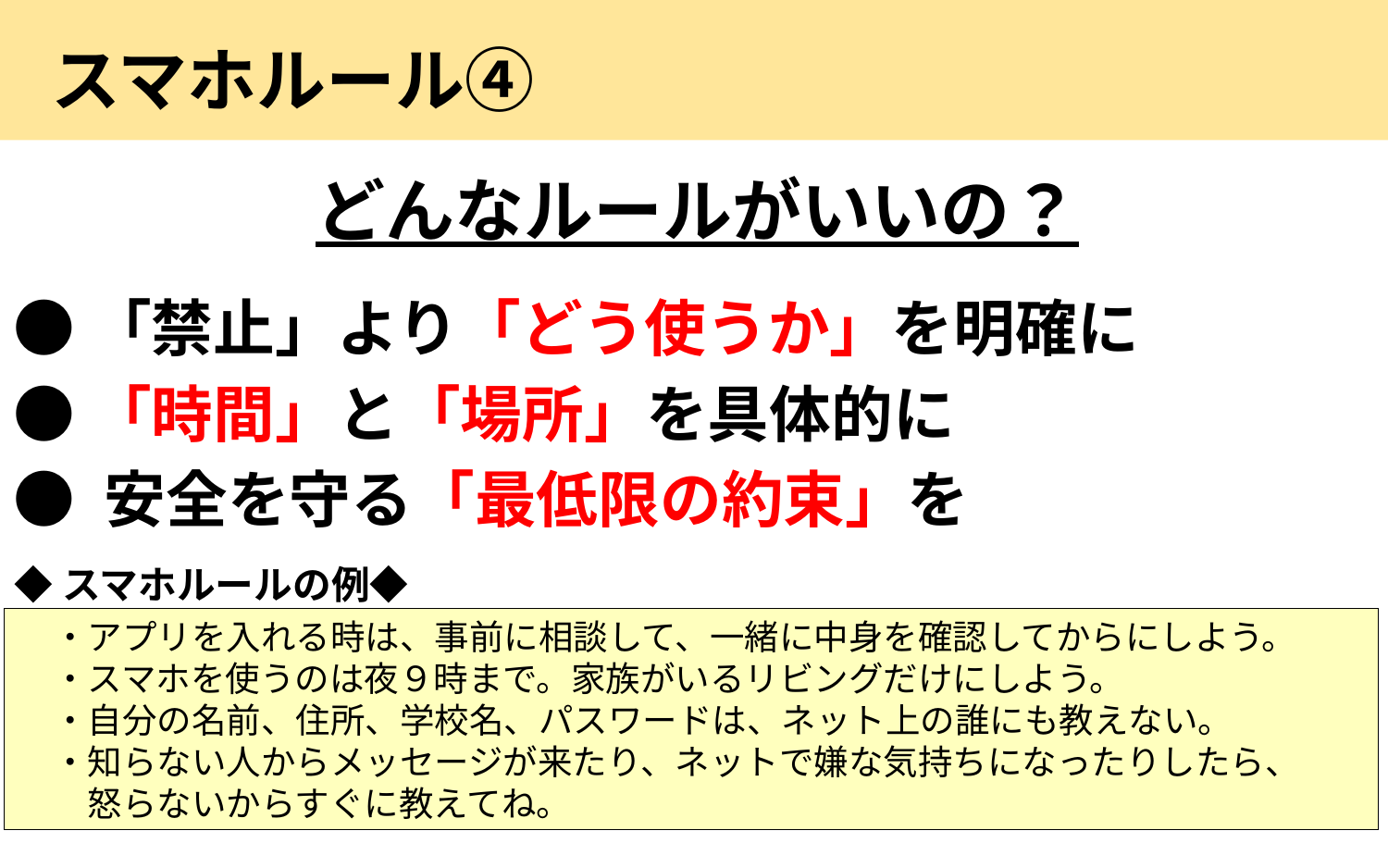

スマホルール④
どんなルールがいいの？
●「禁止」より「どう使うか」を明確に

●「時間」と「場所」を具体的に

● 安全を守る「最低限の約束」を
◆スマホルールの例◆
　・アプリを入れる時は、事前に相談して、一緒に中身を確認してからにしよう。
　・スマホを使うのは夜９時まで。家族がいるリビングだけにしよう。
　・自分の名前、住所、学校名、パスワードは、ネット上の誰にも教えない。
　・知らない人からメッセージが来たり、ネットで嫌な気持ちになったりしたら、
　　怒らないからすぐに教えてね。